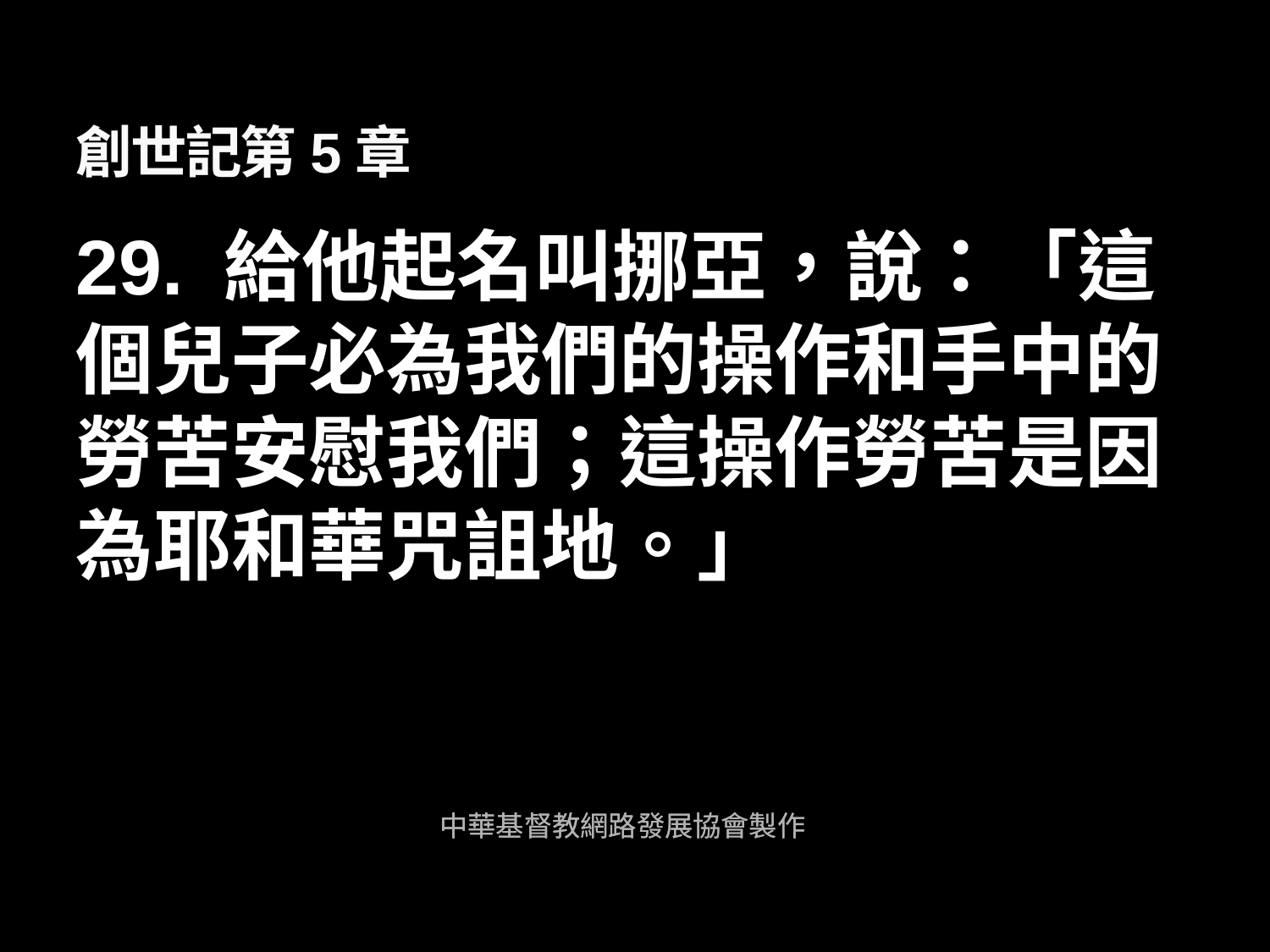

# 創世記第5章
29. 給他起名叫挪亞，說：「這個兒子必為我們的操作和手中的勞苦安慰我們；這操作勞苦是因為耶和華咒詛地。」